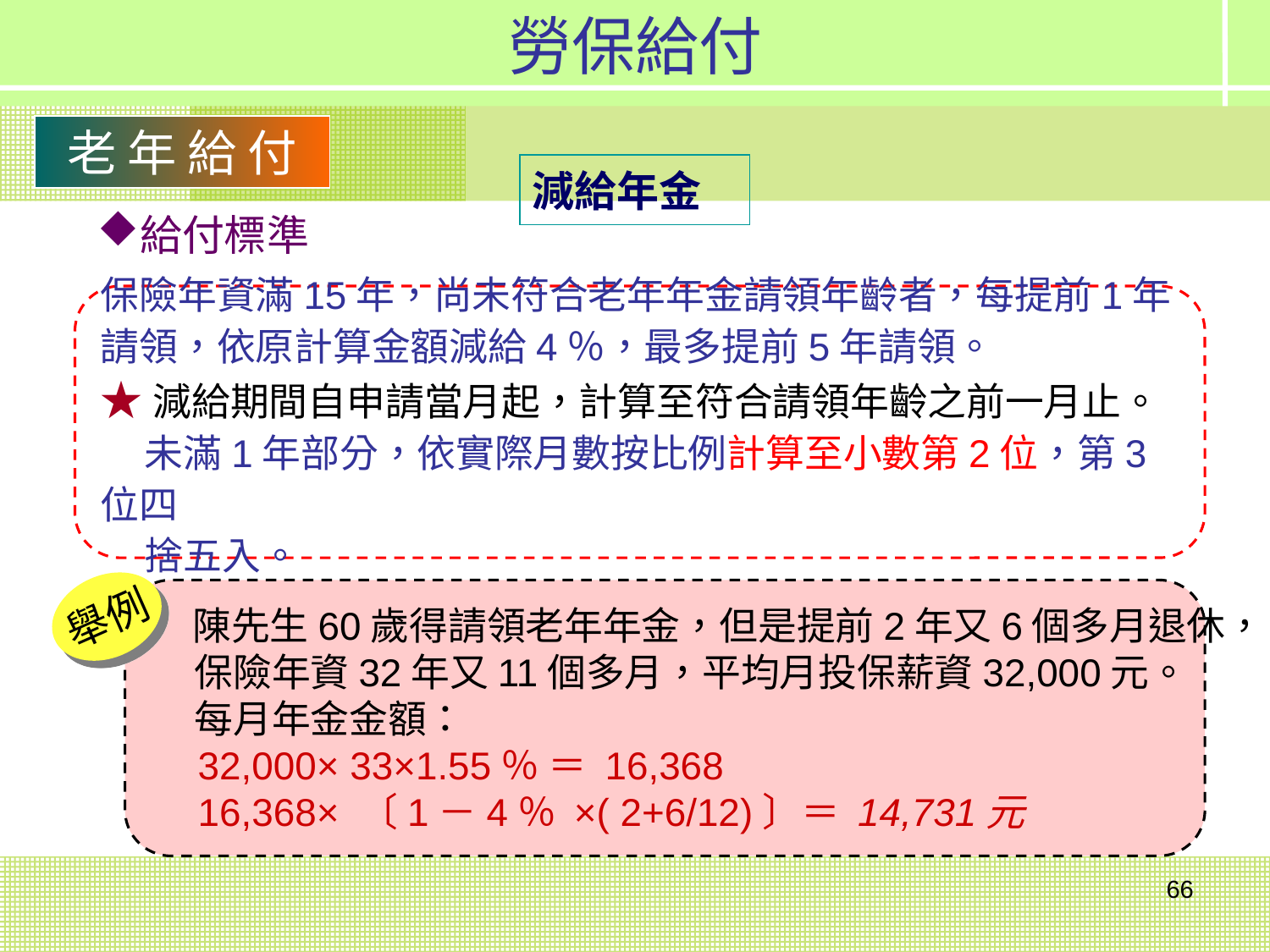

勞保給付

老 年 給 付
# 減給年金
給付標準
保險年資滿15年，尚未符合老年年金請領年齡者，每提前1年請領，依原計算金額減給4％，最多提前5年請領。
★減給期間自申請當月起，計算至符合請領年齡之前一月止。
    未滿1年部分，依實際月數按比例計算至小數第2位，第3位四
    捨五入。
舉例
 陳先生60歲得請領老年年金，但是提前2年又6個多月退休，
 保險年資32年又11個多月，平均月投保薪資32,000元。
 每月年金金額：
  32,000× 33×1.55％ ＝ 16,368
  16,368× 〔1－4％ ×( 2+6/12)〕＝ 14,731元
66